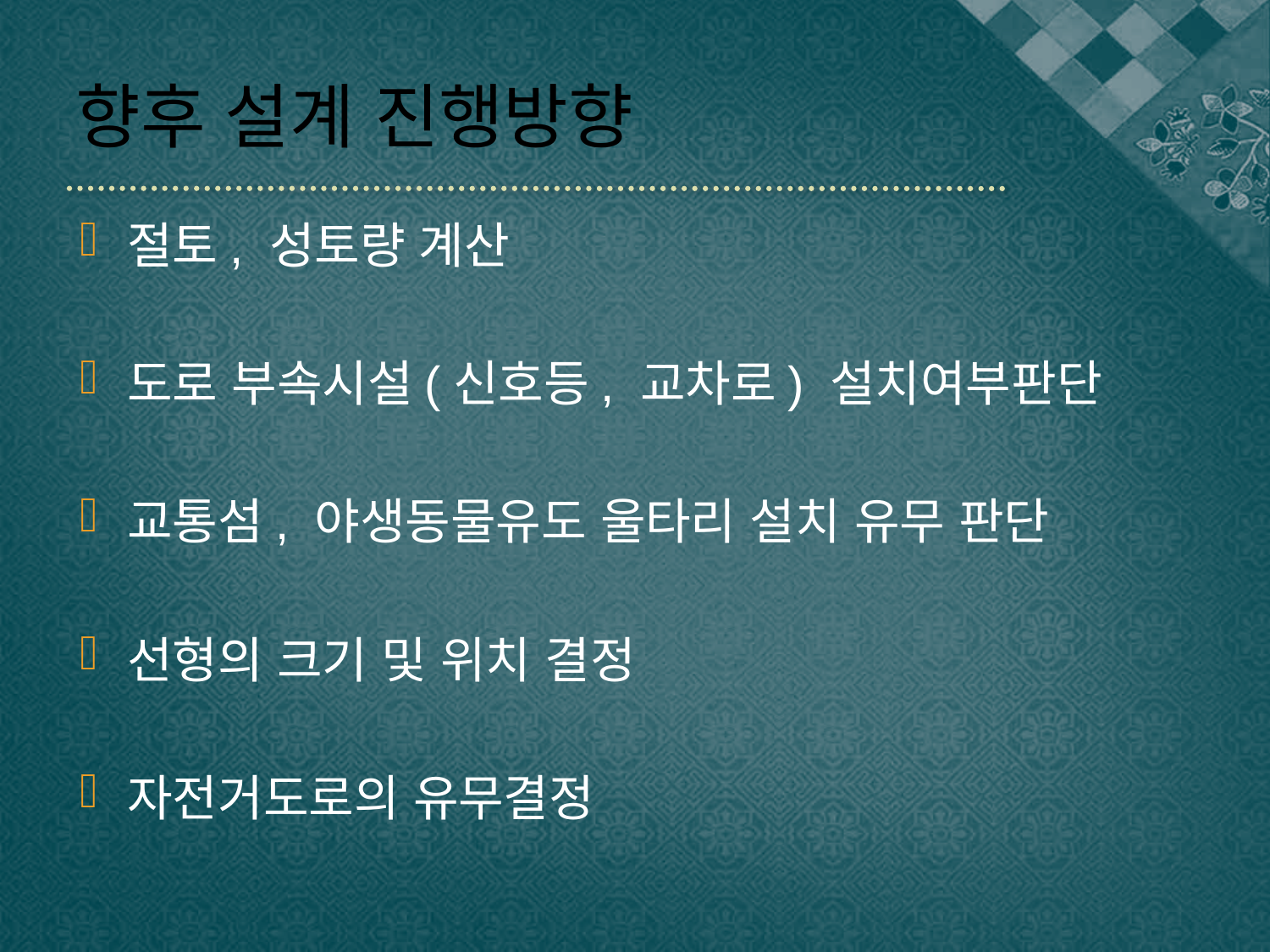

# 향후 설계 진행방향
절토, 성토량 계산

도로 부속시설(신호등, 교차로) 설치여부판단

교통섬, 야생동물유도 울타리 설치 유무 판단

선형의 크기 및 위치 결정

자전거도로의 유무결정